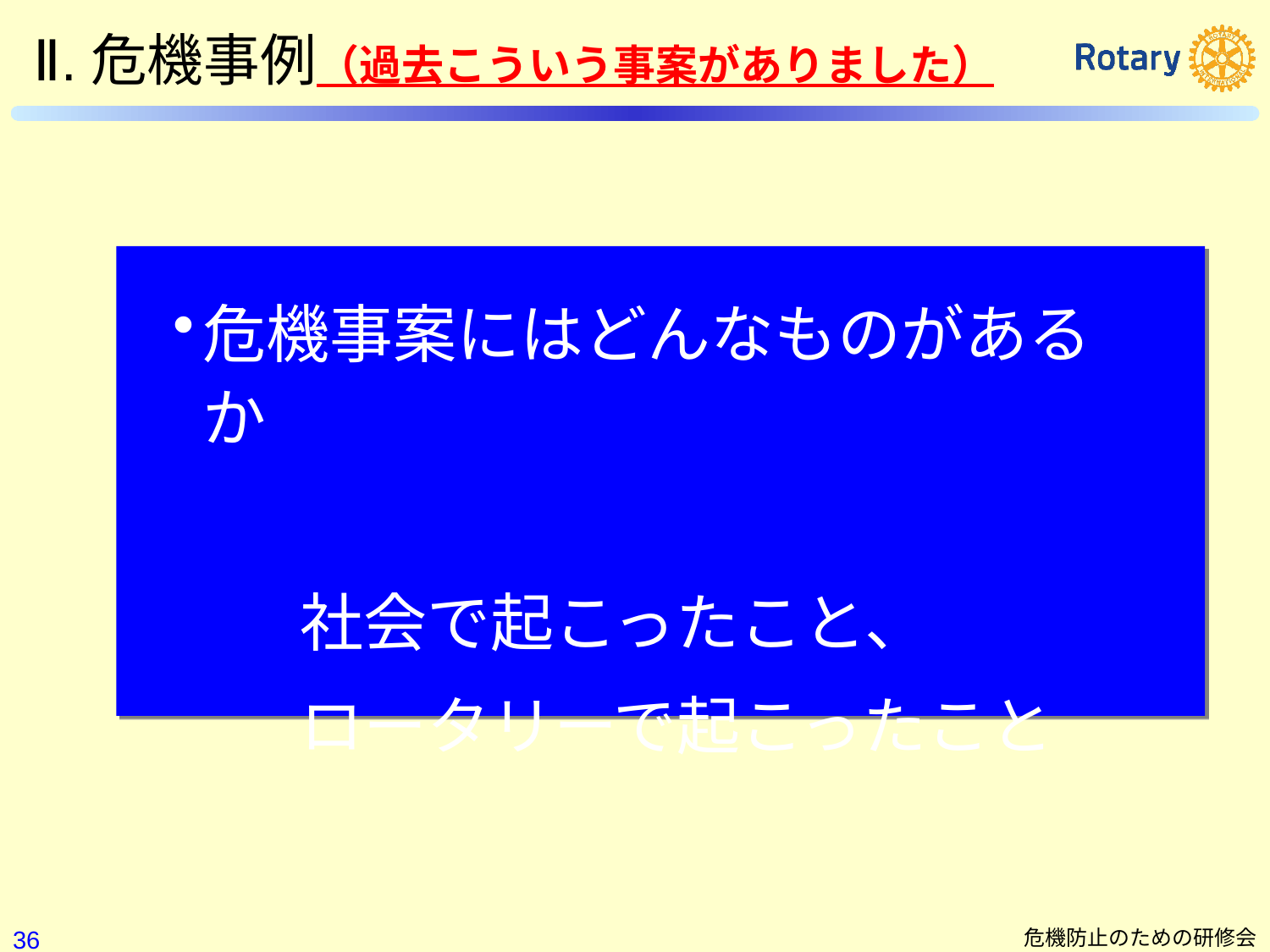

Ⅱ.危機事例（過去こういう事案がありました）

危機事案にはどんなものがあるか

　　社会で起こったこと、
　　ロータリーで起こったこと
36
危機防止のための研修会